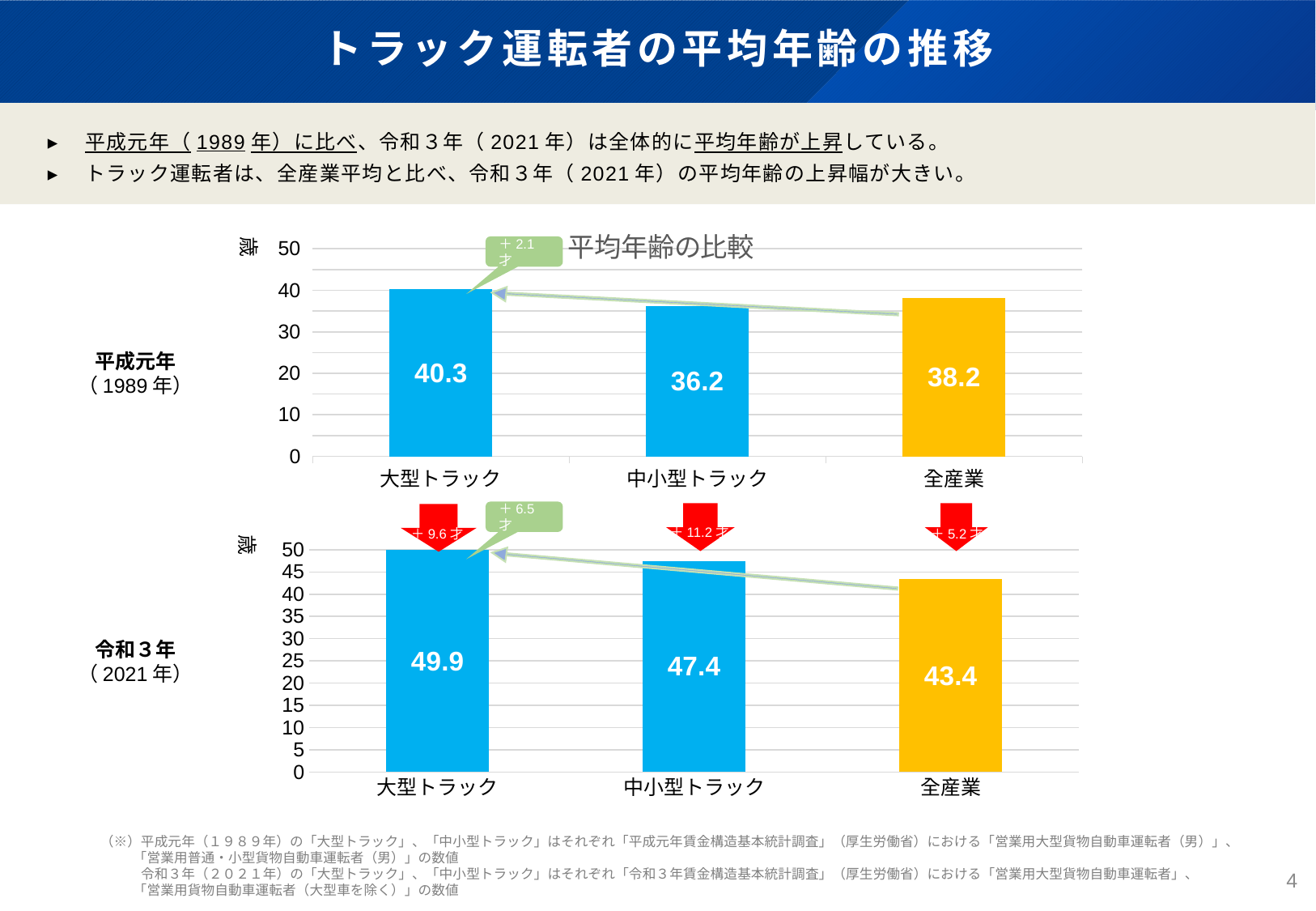

# トラック運転者の平均年齢の推移
▸　平成元年（1989年）に比べ、令和３年（2021年）は全体的に平均年齢が上昇している。
▸　トラック運転者は、全産業平均と比べ、令和３年（2021年）の平均年齢の上昇幅が大きい。

### Chart: 平均年齢の比較

| Category | 系列 1 |
|---|---|
| 大型トラック | 40.3 |
| 中小型トラック | 36.2 |
| 全産業 | 38.2 |
＋2.1才

平成元年
（1989年）
＋6.5才

＋11.2才

　＋5.2才

＋9.6才

### Chart

| Category | 系列 1 |
|---|---|
| 大型トラック | 49.9 |
| 中小型トラック | 47.4 |
| 全産業 | 43.4 |

令和３年
（2021年）
（※）平成元年（１９８９年）の「大型トラック」、「中小型トラック」はそれぞれ「平成元年賃金構造基本統計調査」（厚生労働省）における「営業用大型貨物自動車運転者（男）」、
　　  「営業用普通・小型貨物自動車運転者（男）」の数値
　　　令和３年（２０２１年）の「大型トラック」、「中小型トラック」はそれぞれ「令和３年賃金構造基本統計調査」（厚生労働省）における「営業用大型貨物自動車運転者」、
　　  「営業用貨物自動車運転者（大型車を除く）」の数値
4